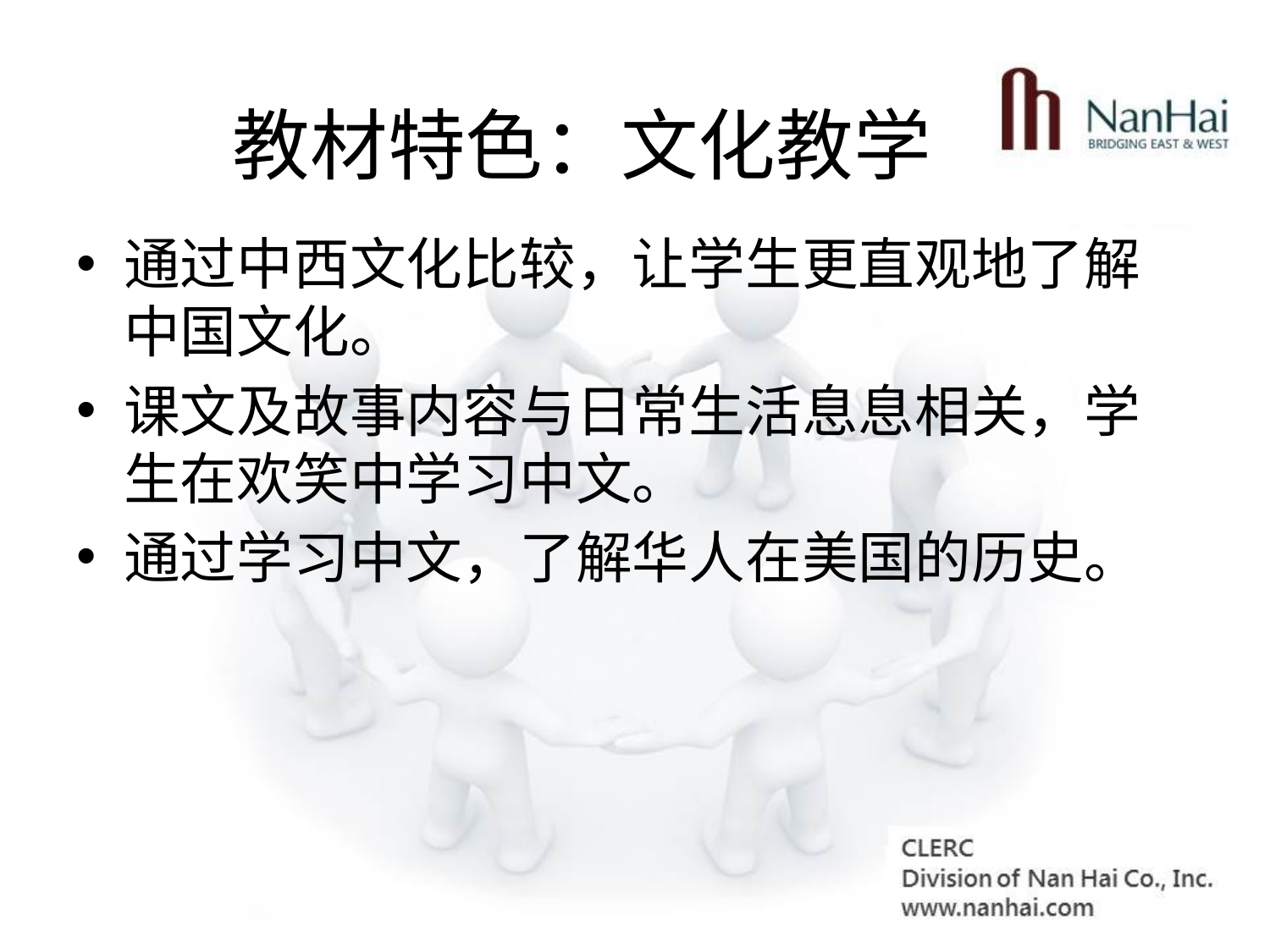

# 教材特色：文化教学
通过中西文化比较，让学生更直观地了解中国文化。
课文及故事内容与日常生活息息相关，学生在欢笑中学习中文。
通过学习中文，了解华人在美国的历史。